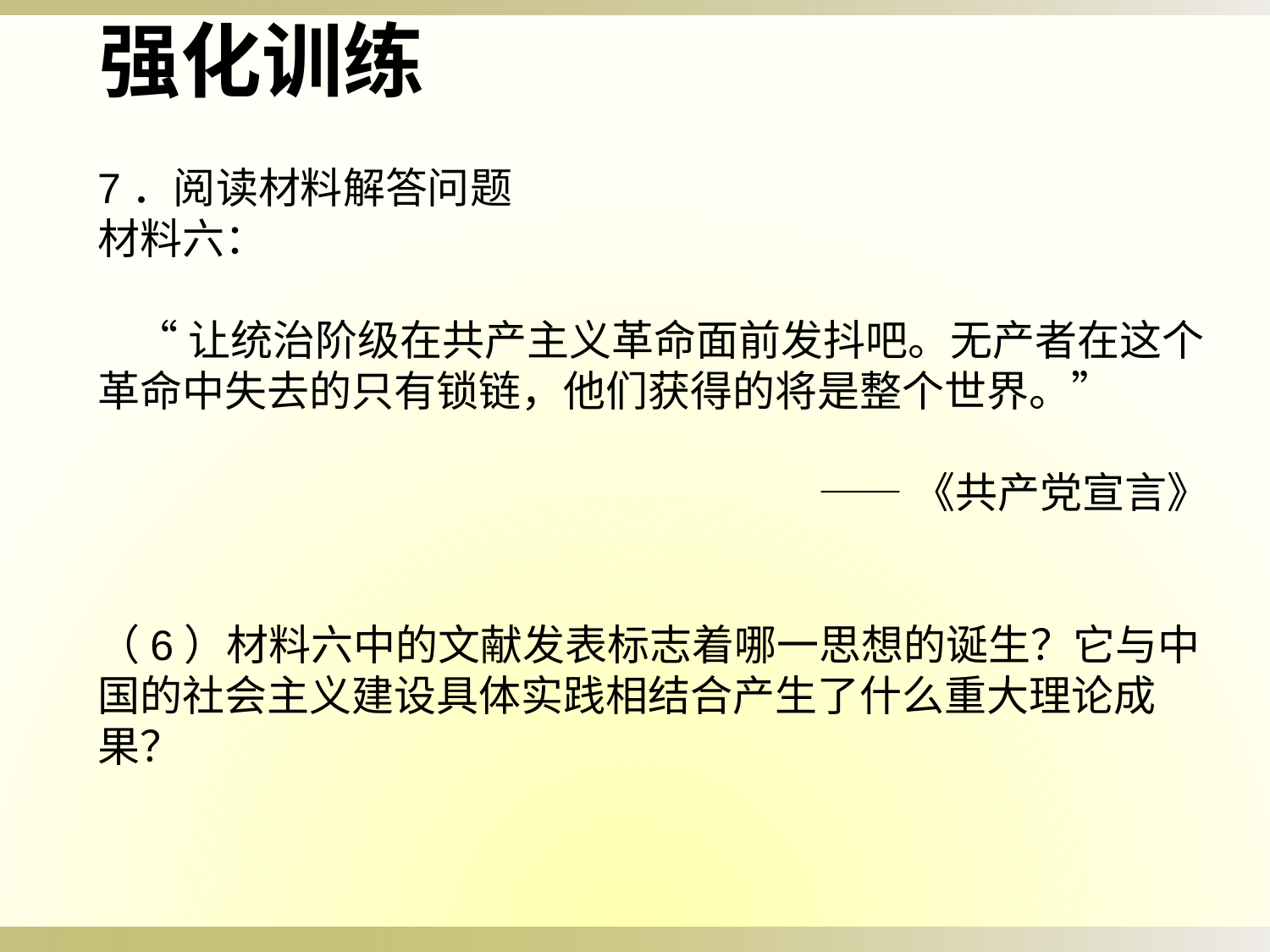

强化训练
7．阅读材料解答问题
材料六：

    “让统治阶级在共产主义革命面前发抖吧。无产者在这个革命中失去的只有锁链，他们获得的将是整个世界。”

——《共产党宣言》

（6）材料六中的文献发表标志着哪一思想的诞生？它与中国的社会主义建设具体实践相结合产生了什么重大理论成果？